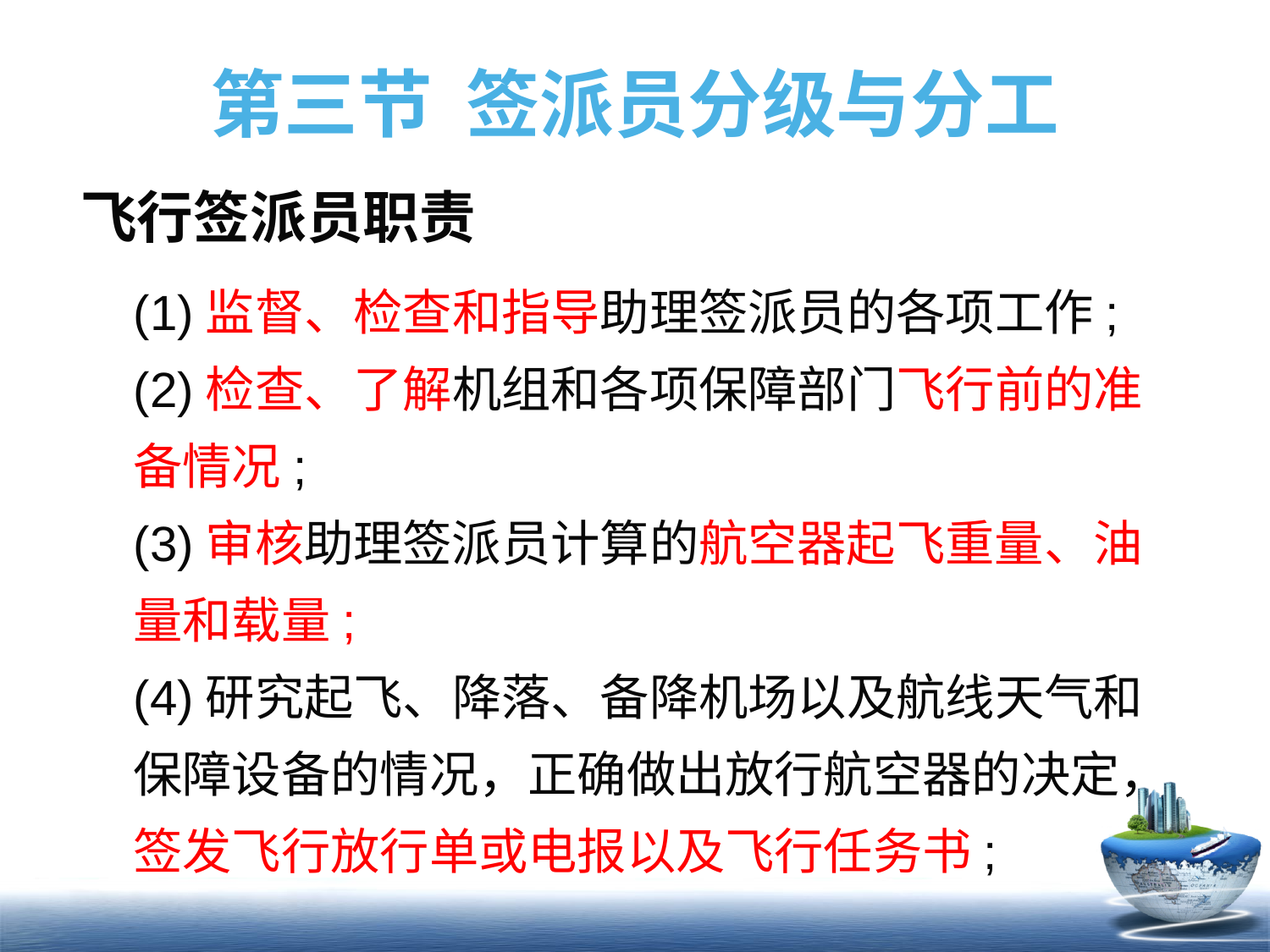

# 第三节  签派员分级与分工
飞行签派员职责
(1)监督、检查和指导助理签派员的各项工作;
(2)检查、了解机组和各项保障部门飞行前的准备情况;
(3)审核助理签派员计算的航空器起飞重量、油量和载量;
(4)研究起飞、降落、备降机场以及航线天气和保障设备的情况，正确做出放行航空器的决定，签发飞行放行单或电报以及飞行任务书;